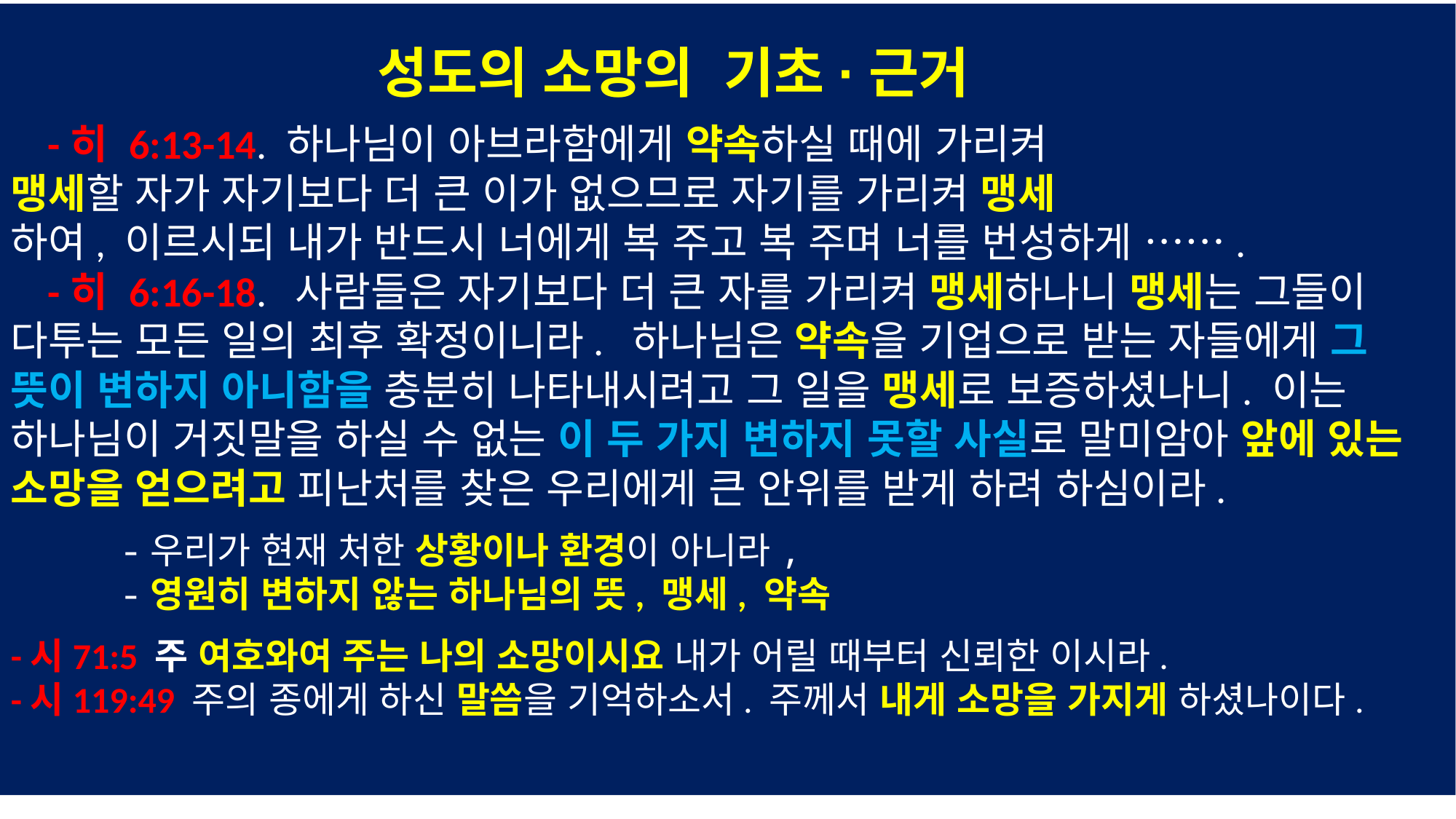

성도의 소망의  기초·근거

    -히 6:13-14. 하나님이 아브라함에게 약속하실 때에 가리켜
맹세할 자가 자기보다 더 큰 이가 없으므로 자기를 가리켜 맹세
하여, 이르시되 내가 반드시 너에게 복 주고 복 주며 너를 번성하게 …….
    -히 6:16-18.  사람들은 자기보다 더 큰 자를 가리켜 맹세하나니 맹세는 그들이 다투는 모든 일의 최후 확정이니라.  하나님은 약속을 기업으로 받는 자들에게 그 뜻이 변하지 아니함을 충분히 나타내시려고 그 일을 맹세로 보증하셨나니. 이는 하나님이 거짓말을 하실 수 없는 이 두 가지 변하지 못할 사실로 말미암아 앞에 있는 소망을 얻으려고 피난처를 찾은 우리에게 큰 안위를 받게 하려 하심이라.

	-우리가 현재 처한 상황이나 환경이 아니라,
	-영원히 변하지 않는 하나님의 뜻, 맹세, 약속

-시71:5 주 여호와여 주는 나의 소망이시요 내가 어릴 때부터 신뢰한 이시라.
-시119:49 주의 종에게 하신 말씀을 기억하소서. 주께서 내게 소망을 가지게 하셨나이다.